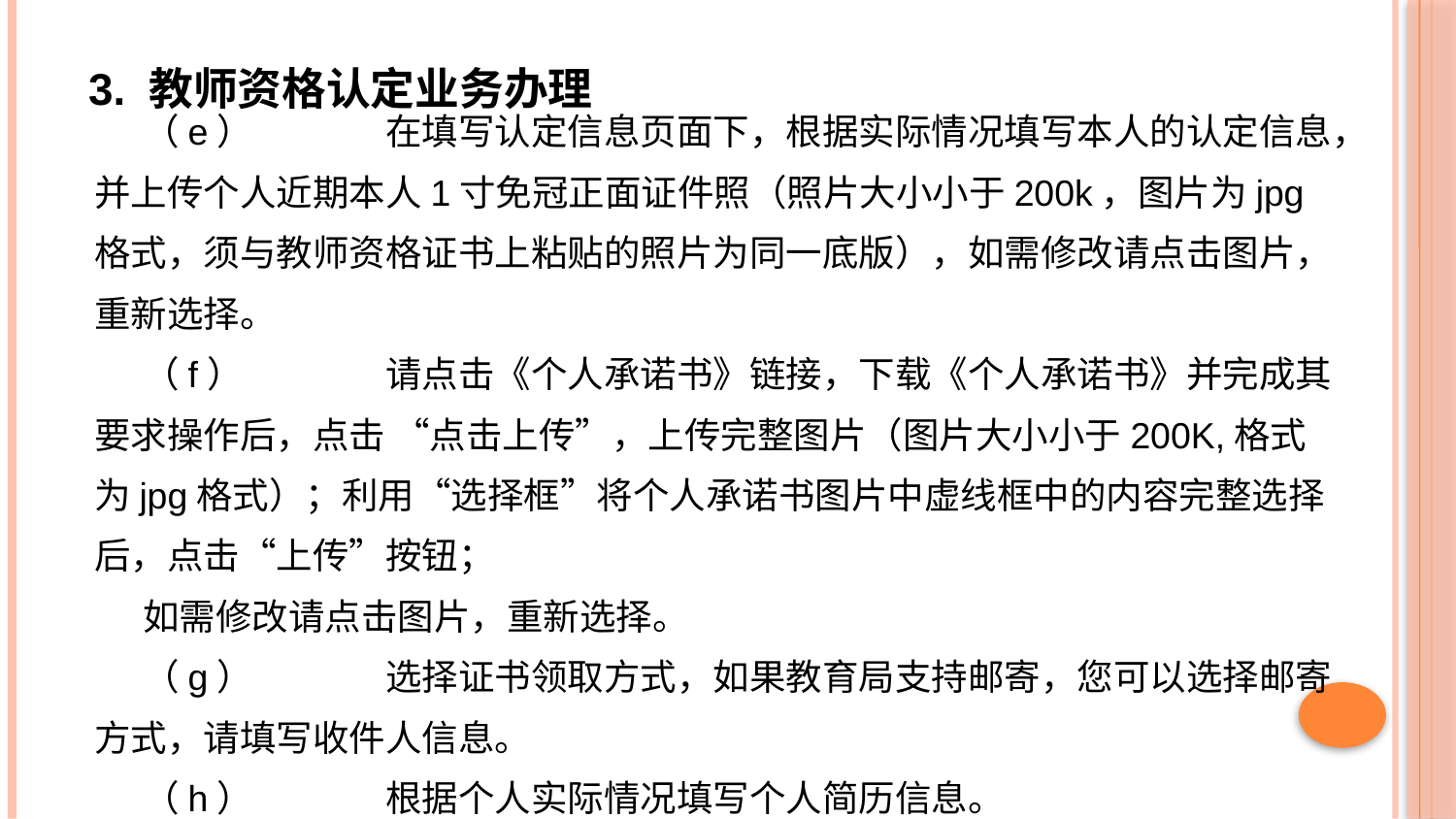

3. 教师资格认定业务办理
（e）	在填写认定信息页面下，根据实际情况填写本人的认定信息，并上传个人近期本人1寸免冠正面证件照（照片大小小于200k，图片为jpg格式，须与教师资格证书上粘贴的照片为同一底版），如需修改请点击图片，重新选择。
（f）	请点击《个人承诺书》链接，下载《个人承诺书》并完成其要求操作后，点击 “点击上传”，上传完整图片（图片大小小于200K,格式为jpg格式）；利用“选择框”将个人承诺书图片中虚线框中的内容完整选择后，点击“上传”按钮；
如需修改请点击图片，重新选择。
（g）	选择证书领取方式，如果教育局支持邮寄，您可以选择邮寄方式，请填写收件人信息。
（h）	根据个人实际情况填写个人简历信息。